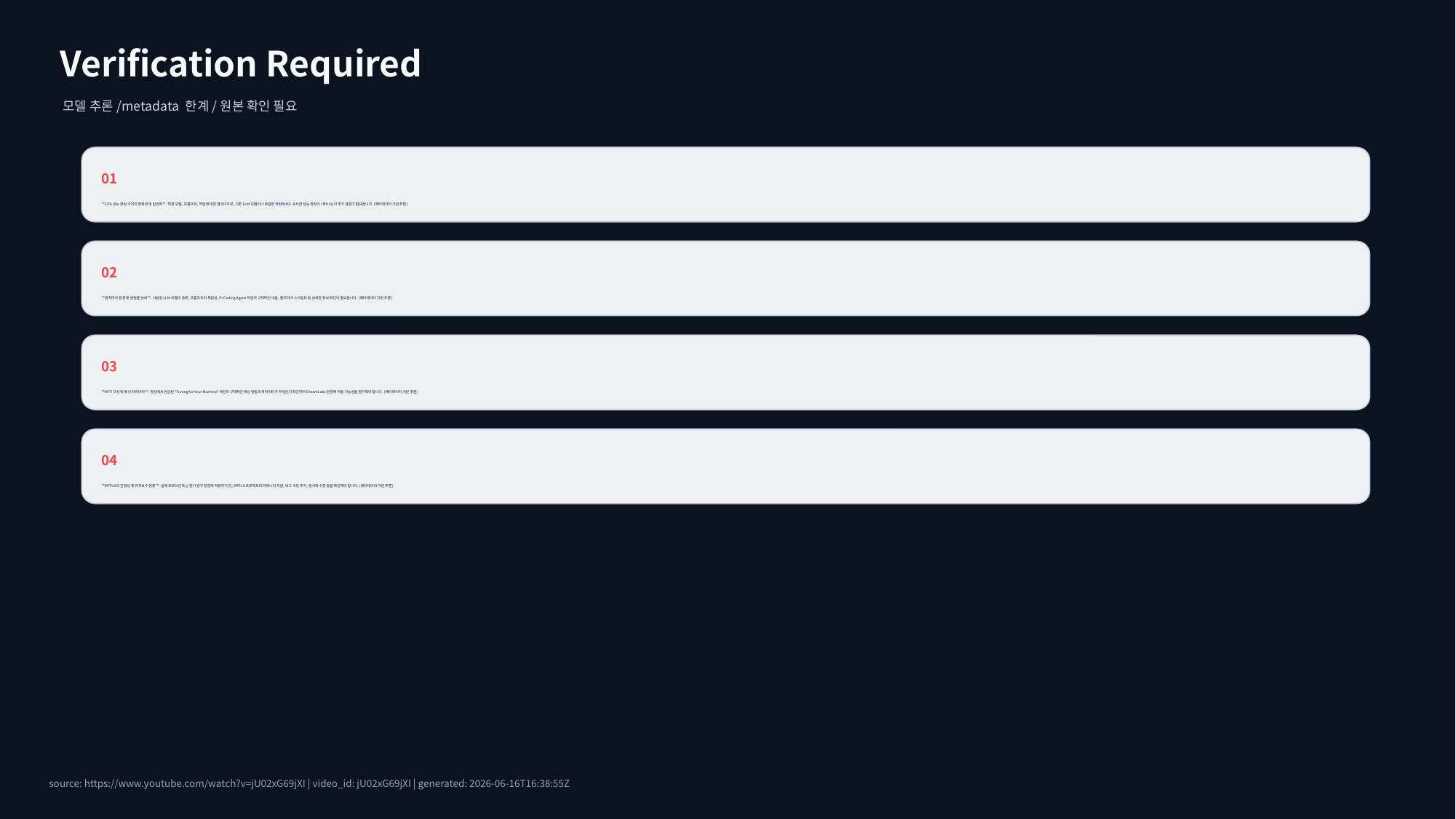

Verification Required
모델 추론/metadata 한계/원본 확인 필요

01
**23% 성능 향상 수치의 정확성 및 일반화**: 특정 모델, 프롬프트, 작업에 대한 결과이므로, 다른 LLM 모델이나 복잡한 작업에서도 유사한 성능 향상이 나타나는지 추가 검증이 필요합니다. (메타데이터 기반 추론)

02
**벤치마크 환경 및 방법론 상세**: 사용된 LLM 모델의 종류, 프롬프트의 복잡성, Pi Coding Agent 작업의 구체적인 내용, 벤치마크 스크립트 등 상세한 정보 확인이 필요합니다. (메타데이터 기반 추론)

03
**MTP 구성 및 튜닝 파라미터**: 영상에서 언급된 "Tuning for Your Machine" 섹션의 구체적인 튜닝 방법과 파라미터가 무엇인지 확인하여 DreamLabs 환경에 적용 가능성을 평가해야 합니다. (메타데이터 기반 추론)

04
**MTPLX의 안정성 및 유지보수 현황**: 실제 프로덕션 또는 장기 연구 환경에 적용하기 전, MTPLX 프로젝트의 커뮤니티 지원, 버그 수정 주기, 문서화 수준 등을 확인해야 합니다. (메타데이터 기반 추론)
source: https://www.youtube.com/watch?v=jU02xG69jXI | video_id: jU02xG69jXI | generated: 2026-06-16T16:38:55Z